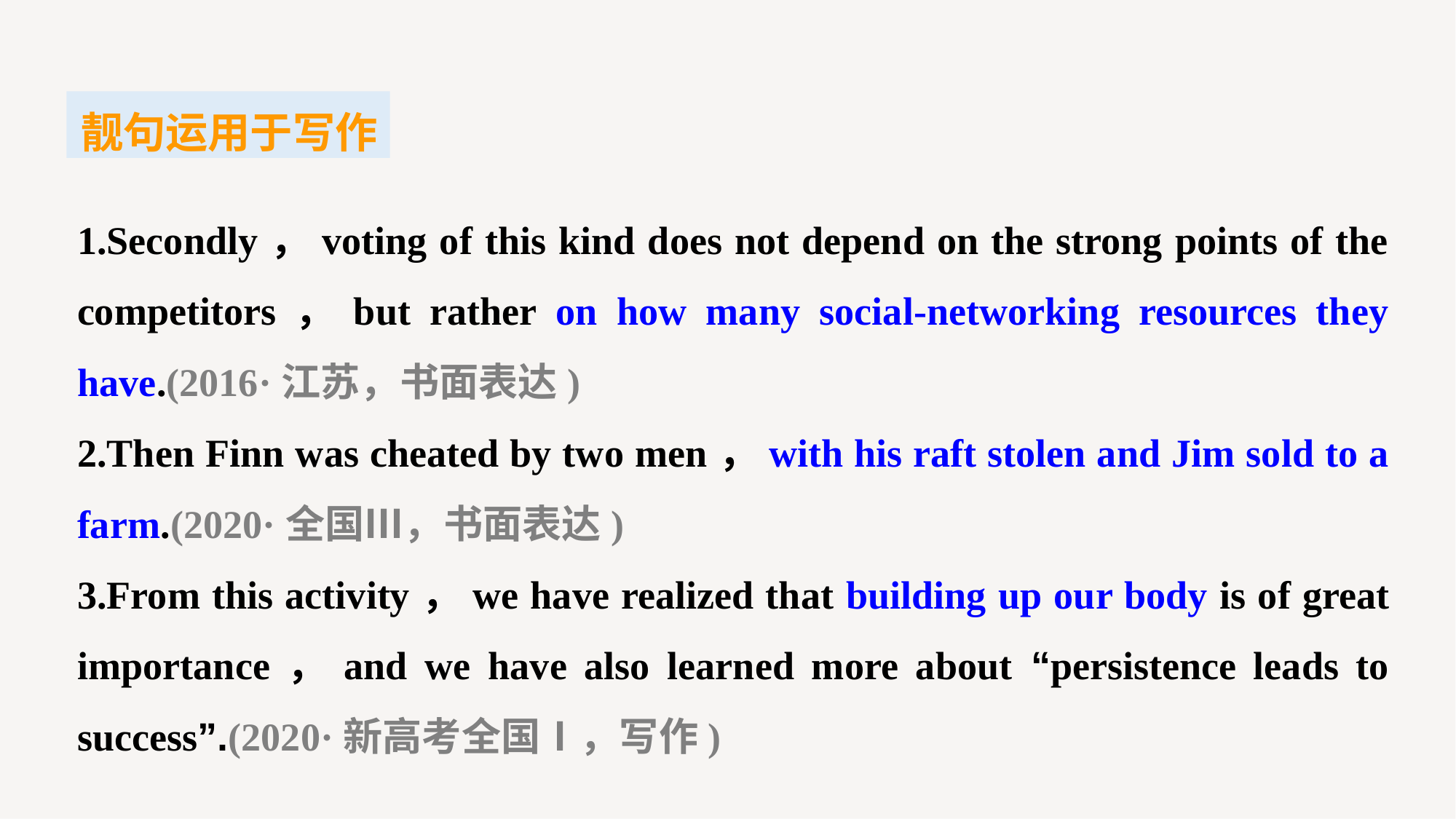

靓句运用于写作
1.Secondly，voting of this kind does not depend on the strong points of the competitors，but rather on how many social-networking resources they have.(2016·江苏，书面表达)
2.Then Finn was cheated by two men，with his raft stolen and Jim sold to a farm.(2020·全国Ⅲ，书面表达)
3.From this activity，we have realized that building up our body is of great importance，and we have also learned more about “persistence leads to success”.(2020·新高考全国Ⅰ，写作)